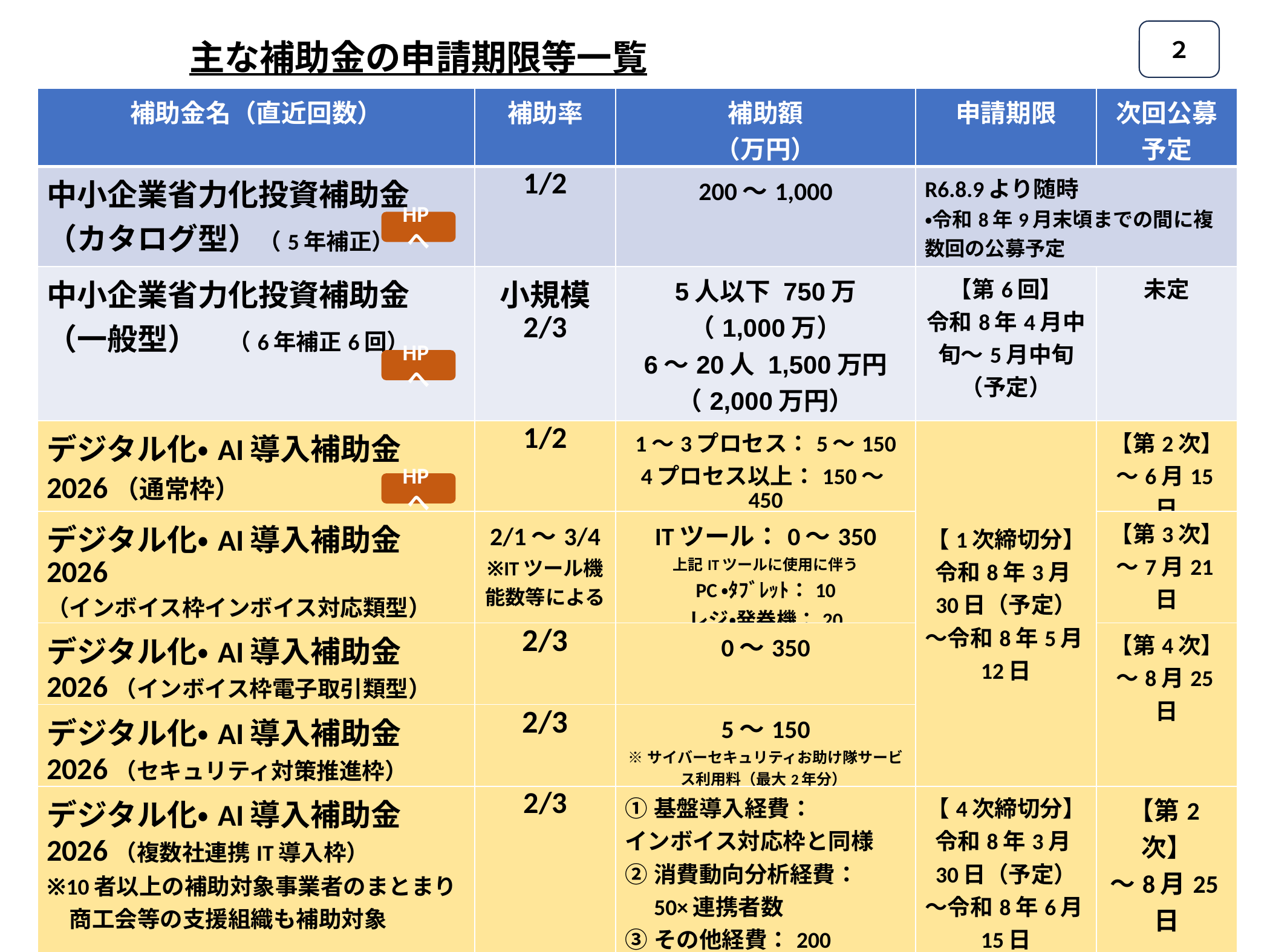

２
主な補助金の申請期限等一覧
| 補助金名（直近回数） | 補助率 | 補助額 （万円） | 申請期限 | 次回公募予定 |
| --- | --- | --- | --- | --- |
| 中小企業省力化投資補助金 （カタログ型）（5年補正） | 1/2 | 200～1,000 | R6.8.9より随時 ・令和8年9月末頃までの間に複数回の公募予定 |  |
| 中小企業省力化投資補助金 （一般型）　（6年補正6回） | 小規模 2/3 | 5人以下 750万 （1,000万） 6～20人 1,500万円（2,000万円） ※カッコ内は賃上特例 | 【第6回】 令和8年4月中旬～5月中旬（予定） | 未定 |
| デジタル化・AI導入補助金2026（通常枠） | 1/2 | 1～3プロセス：5～150 4プロセス以上：150～450 | 【1次締切分】 令和8年3月30日（予定）～令和8年5月12日 | 【第2次】 ～6月15日 |
| デジタル化・AI導入補助金2026 （インボイス枠インボイス対応類型） | 2/1～3/4 ※ITツール機能数等による | ITツール：0～350 上記ITツールに使用に伴う PC・ﾀﾌﾞﾚｯﾄ：10 レジ・発券機：20 |  | 【第3次】 ～7月21日 |
| デジタル化・AI導入補助金2026（インボイス枠電子取引類型） | 2/3 | 0～350 |  | 【第4次】 ～8月25日 |
| デジタル化・AI導入補助金2026（セキュリティ対策推進枠） | 2/3 | 5～150 ※サイバーセキュリティお助け隊サービス利用料（最大2年分） |  |  |
| デジタル化・AI導入補助金2026（複数社連携IT導入枠） ※10者以上の補助対象事業者のまとまり 　商工会等の支援組織も補助対象 | 2/3 | ①基盤導入経費： インボイス対応枠と同様 ②消費動向分析経費： 　50×連携者数 ③その他経費：200 | 【4次締切分】 令和8年3月30日（予定）～令和8年6月15日 | 【第2次】 ～8月25日 |
HPへ
更新
HPへ
HPへ